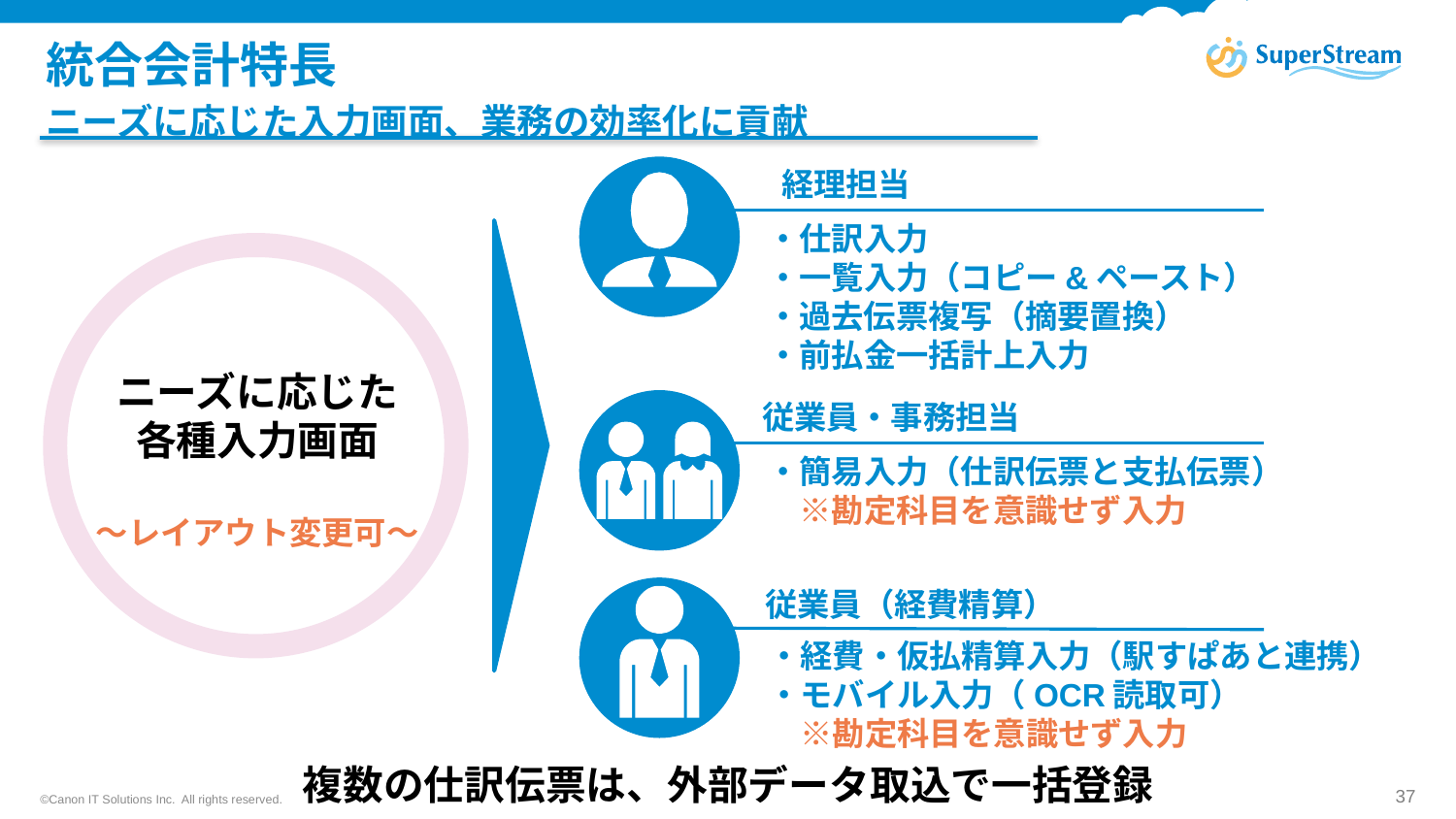

# 統合会計特長
ニーズに応じた入力画面、業務の効率化に貢献

経理担当

・仕訳入力
・一覧入力（コピー&ペースト）
・過去伝票複写（摘要置換）
・前払金一括計上入力

ニーズに応じた
各種入力画面

～レイアウト変更可～

従業員・事務担当

・簡易入力（仕訳伝票と支払伝票）
　※勘定科目を意識せず入力

従業員（経費精算）

・経費・仮払精算入力（駅すぱあと連携）
・モバイル入力（OCR読取可）
　※勘定科目を意識せず入力
複数の仕訳伝票は、外部データ取込で一括登録
©Canon IT Solutions Inc.  All rights reserved.
37